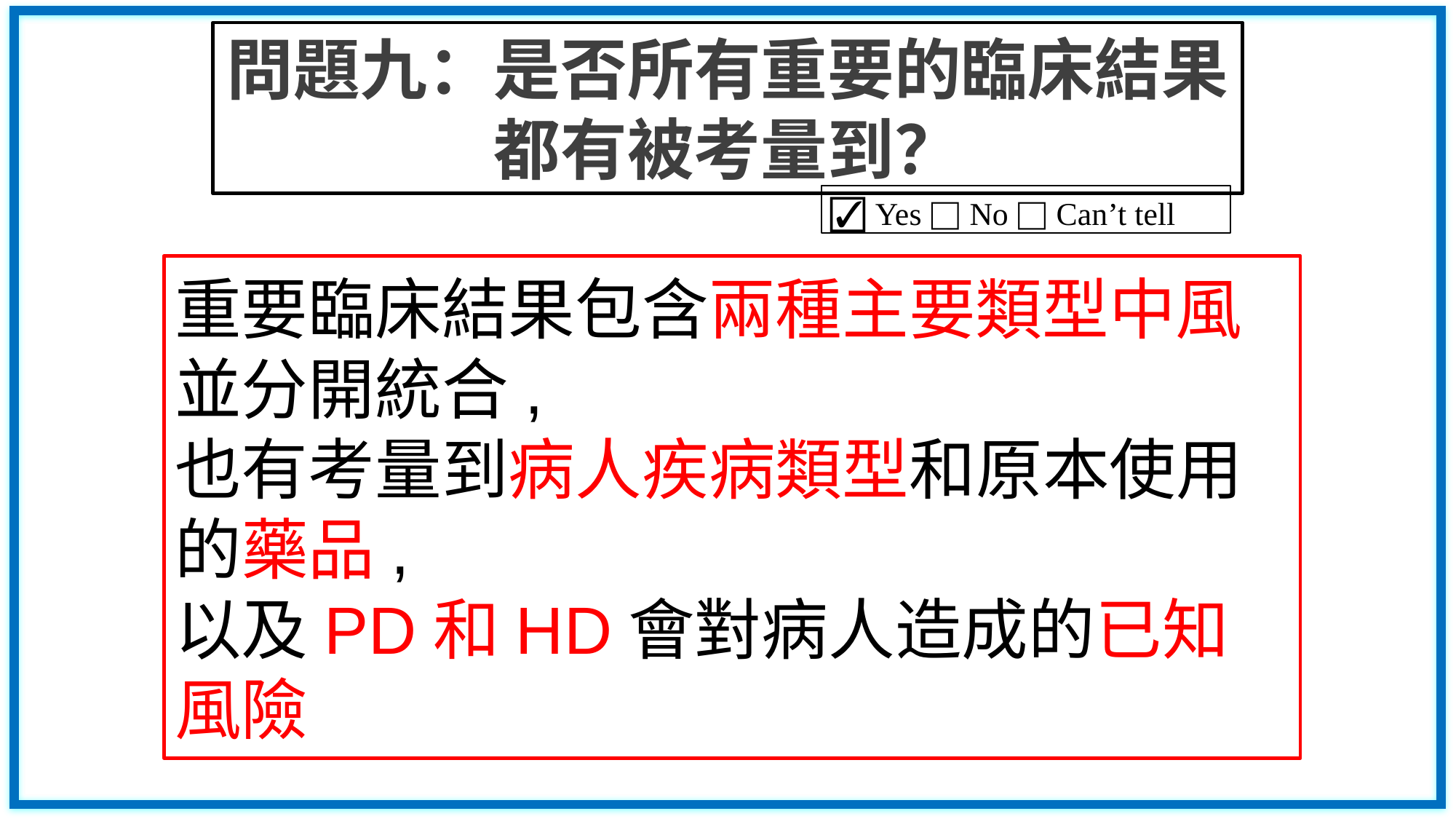

問題九：是否所有重要的臨床結果都有被考量到？
☑ Yes ⬜ No ⬜ Can’t tell
重要臨床結果包含兩種主要類型中風並分開統合,
也有考量到病人疾病類型和原本使用的藥品,
以及PD和HD會對病人造成的已知風險